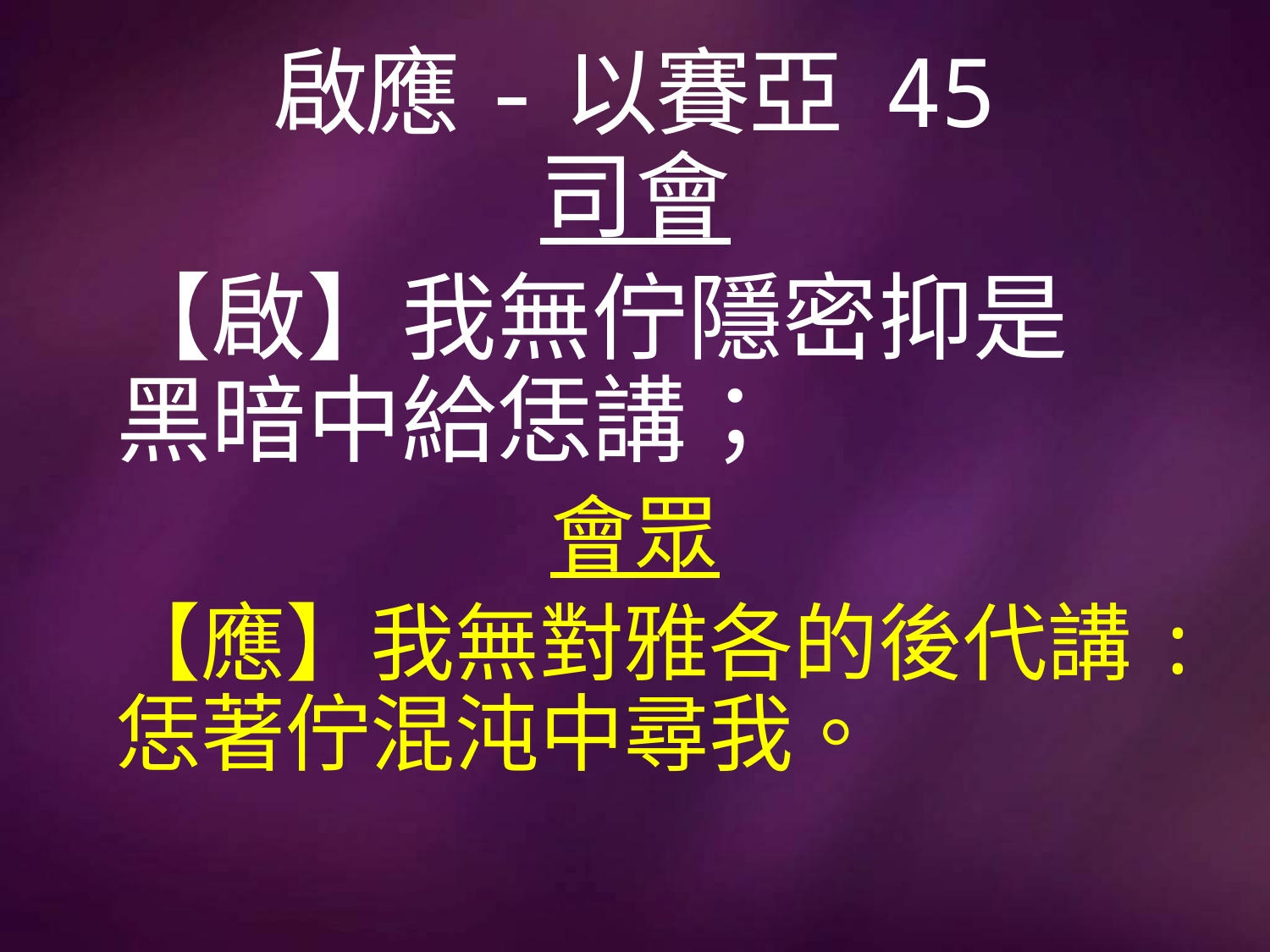

# 啟應-以賽亞 45
司會
【啟】我無佇隱密抑是黑暗中給恁講；
會眾
【應】我無對雅各的後代講:恁著佇混沌中尋我。